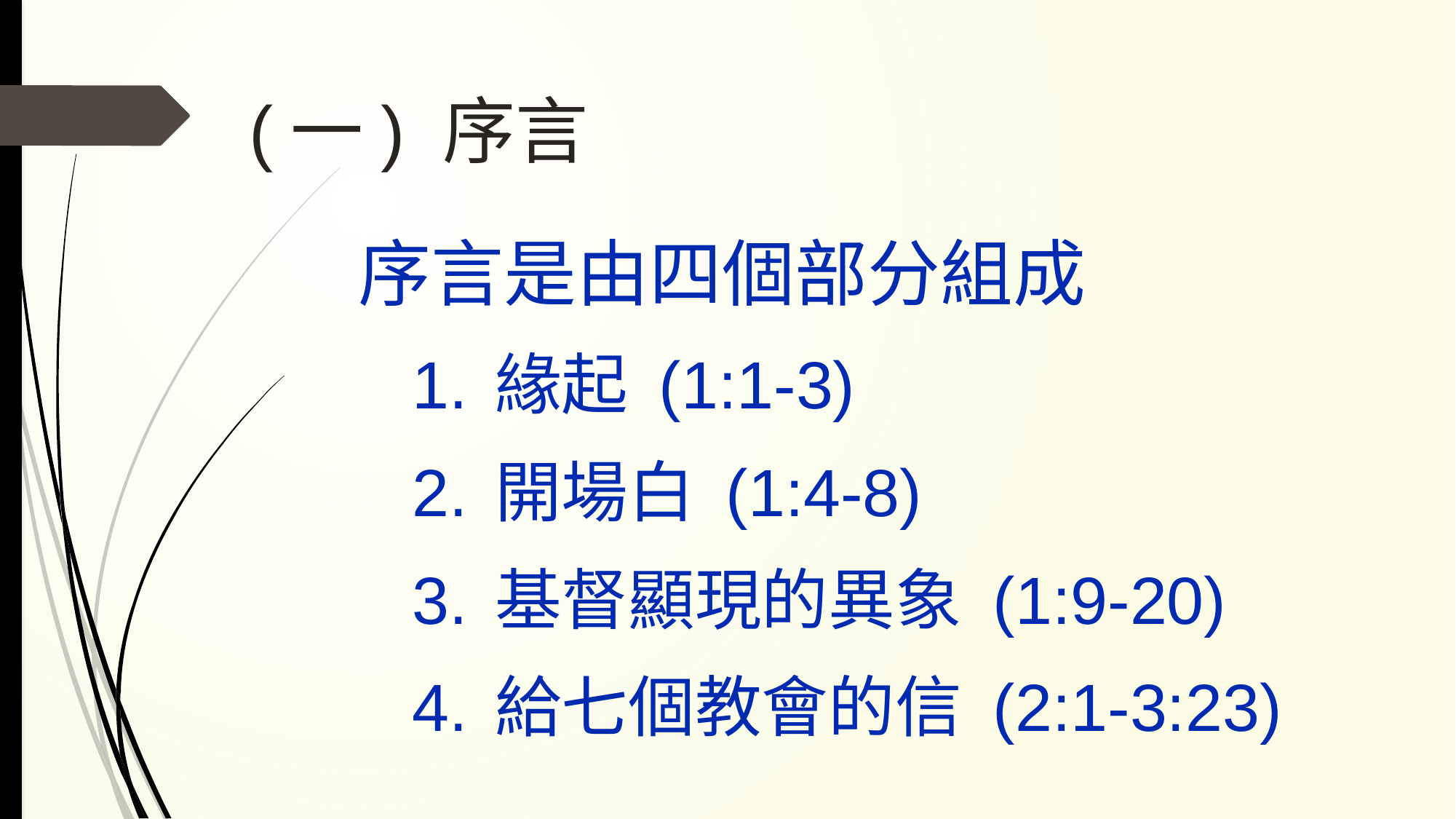

# (一) 序言
序言是由四個部分組成
緣起 (1:1-3)
開場白 (1:4-8)
基督顯現的異象 (1:9-20)
給七個教會的信 (2:1-3:23)